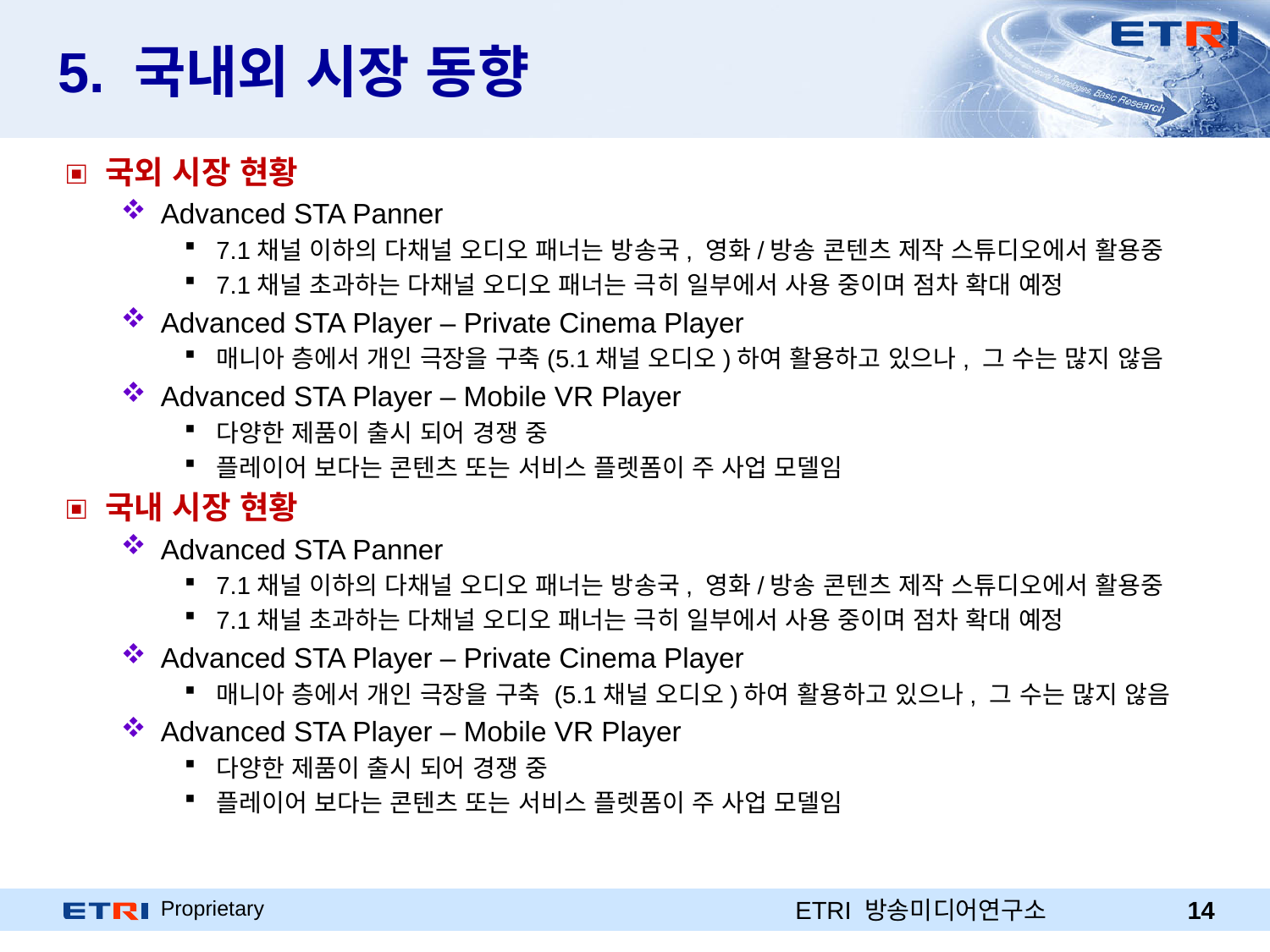

# 5. 국내외 시장 동향
국외 시장 현황
Advanced STA Panner
7.1채널 이하의 다채널 오디오 패너는 방송국, 영화/방송 콘텐츠 제작 스튜디오에서 활용중
7.1채널 초과하는 다채널 오디오 패너는 극히 일부에서 사용 중이며 점차 확대 예정
Advanced STA Player – Private Cinema Player
매니아 층에서 개인 극장을 구축(5.1채널 오디오)하여 활용하고 있으나, 그 수는 많지 않음
Advanced STA Player – Mobile VR Player
다양한 제품이 출시 되어 경쟁 중
플레이어 보다는 콘텐츠 또는 서비스 플렛폼이 주 사업 모델임
국내 시장 현황
Advanced STA Panner
7.1채널 이하의 다채널 오디오 패너는 방송국, 영화/방송 콘텐츠 제작 스튜디오에서 활용중
7.1채널 초과하는 다채널 오디오 패너는 극히 일부에서 사용 중이며 점차 확대 예정
Advanced STA Player – Private Cinema Player
매니아 층에서 개인 극장을 구축 (5.1채널 오디오)하여 활용하고 있으나, 그 수는 많지 않음
Advanced STA Player – Mobile VR Player
다양한 제품이 출시 되어 경쟁 중
플레이어 보다는 콘텐츠 또는 서비스 플렛폼이 주 사업 모델임
ETRI 방송미디어연구소
14